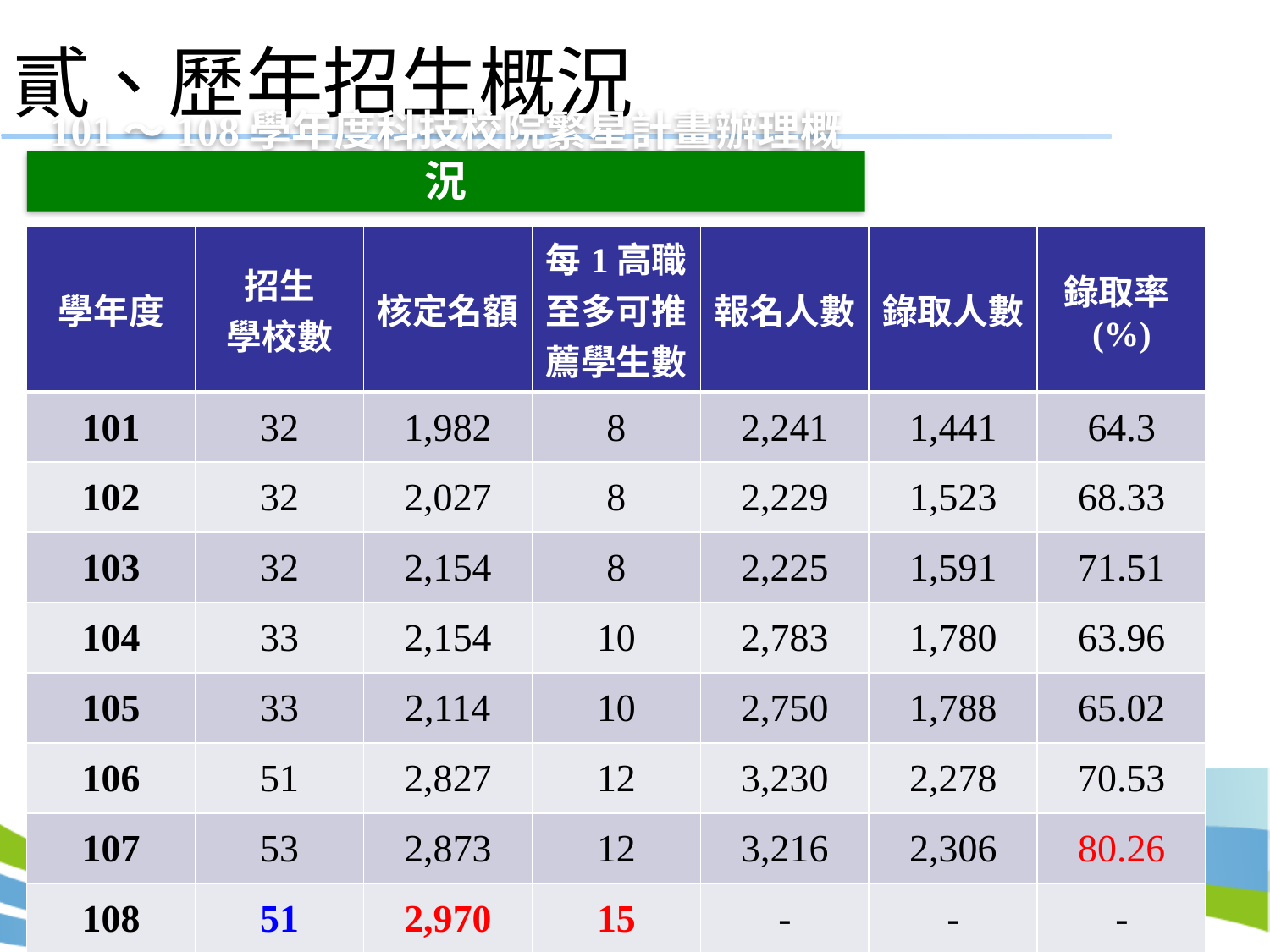

# 貳、歷年招生概況
101～108學年度科技校院繁星計畫辦理概況
| 學年度 | 招生 學校數 | 核定名額 | 每1高職至多可推薦學生數 | 報名人數 | 錄取人數 | 錄取率(%) |
| --- | --- | --- | --- | --- | --- | --- |
| 101 | 32 | 1,982 | 8 | 2,241 | 1,441 | 64.3 |
| 102 | 32 | 2,027 | 8 | 2,229 | 1,523 | 68.33 |
| 103 | 32 | 2,154 | 8 | 2,225 | 1,591 | 71.51 |
| 104 | 33 | 2,154 | 10 | 2,783 | 1,780 | 63.96 |
| 105 | 33 | 2,114 | 10 | 2,750 | 1,788 | 65.02 |
| 106 | 51 | 2,827 | 12 | 3,230 | 2,278 | 70.53 |
| 107 | 53 | 2,873 | 12 | 3,216 | 2,306 | 80.26 |
| 108 | 51 | 2,970 | 15 | - | - | - |
4